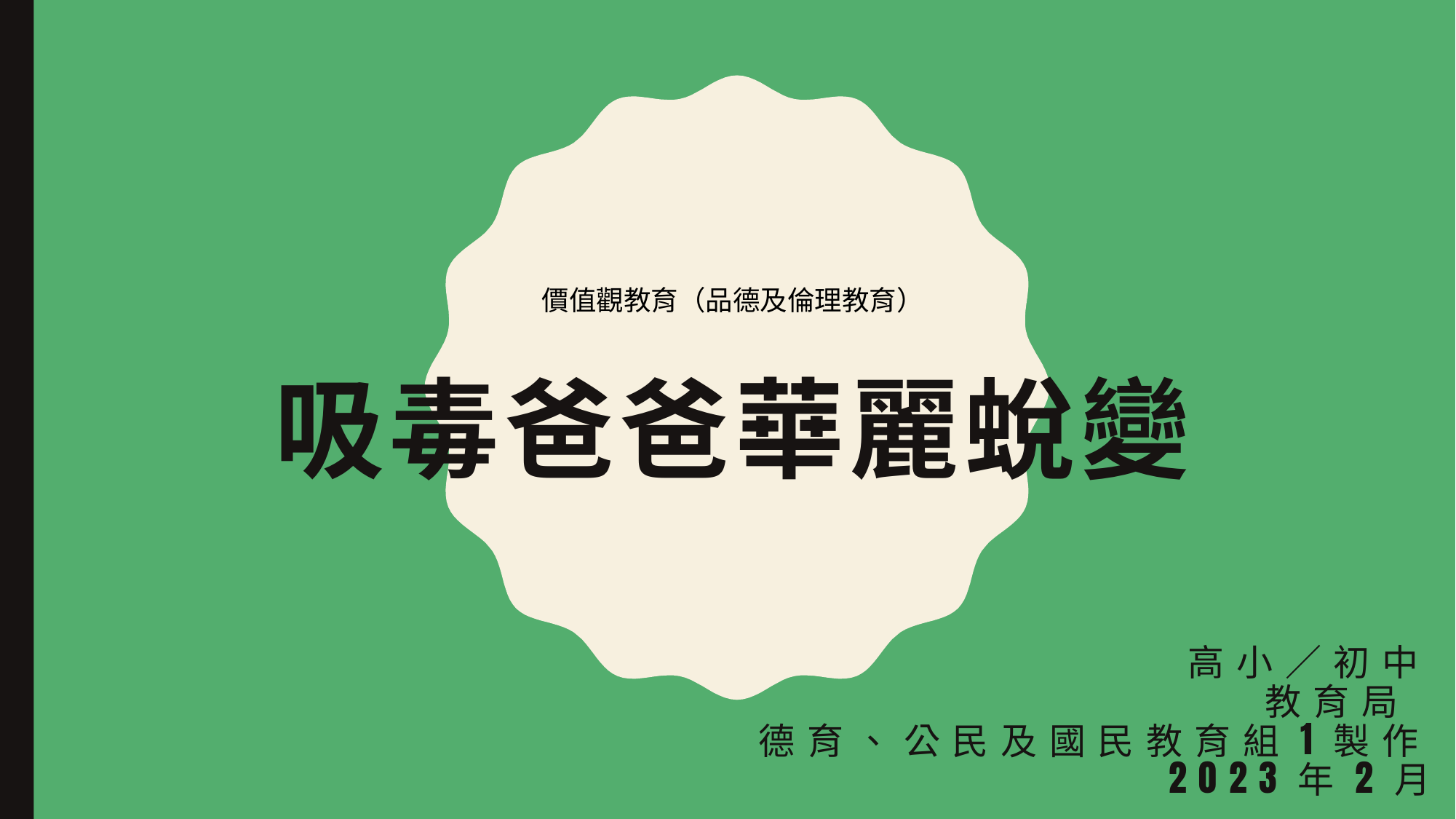

價值觀教育（品德及倫理教育）
吸毒爸爸華麗蛻變
# 高小／初中 教育局 德育、公民及國民教育組1製作 2023年2月